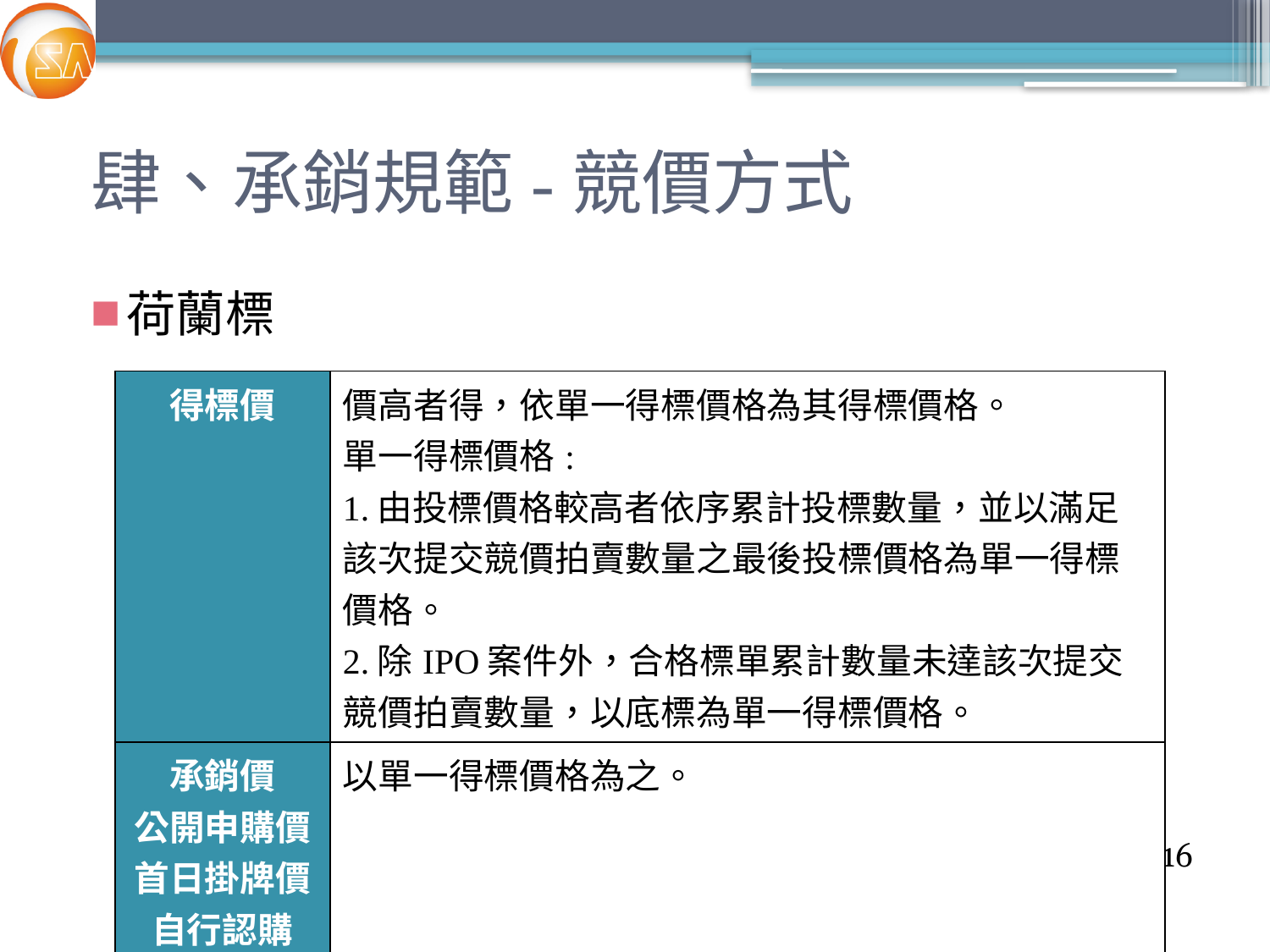

# 肆、承銷規範-競價方式
荷蘭標
| 得標價 | 價高者得，依單一得標價格為其得標價格。 單一得標價格: 1.由投標價格較高者依序累計投標數量，並以滿足該次提交競價拍賣數量之最後投標價格為單一得標價格。 2.除IPO案件外，合格標單累計數量未達該次提交競價拍賣數量，以底標為單一得標價格。 |
| --- | --- |
| 承銷價 公開申購價 首日掛牌價 自行認購 | 以單一得標價格為之。 |
16